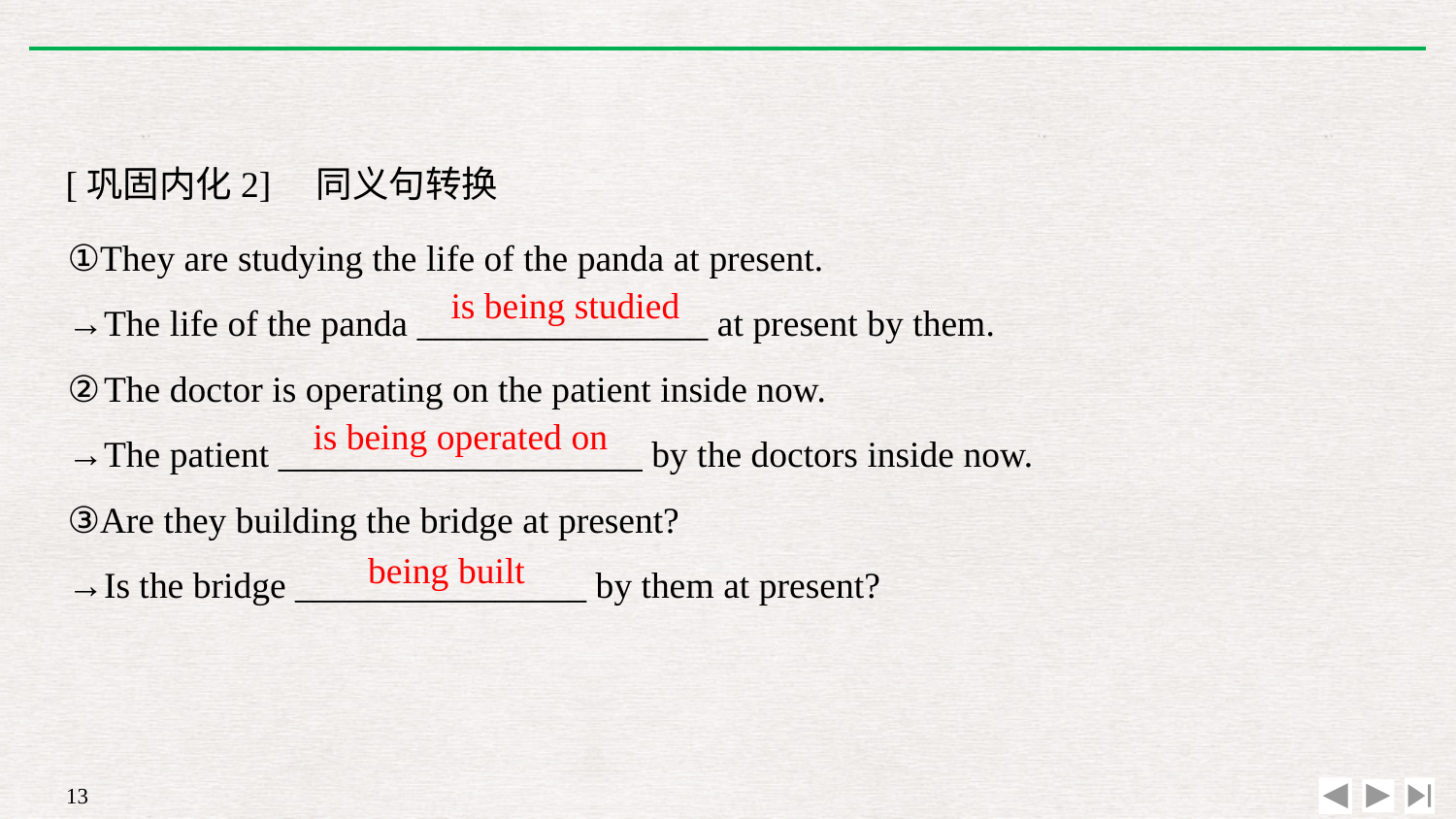

[巩固内化2]　同义句转换
①They are studying the life of the panda at present.
→The life of the panda ________________ at present by them.
②The doctor is operating on the patient inside now.
→The patient ____________________ by the doctors inside now.
③Are they building the bridge at present?
→Is the bridge ________________ by them at present?
is being studied
is being operated on
being built